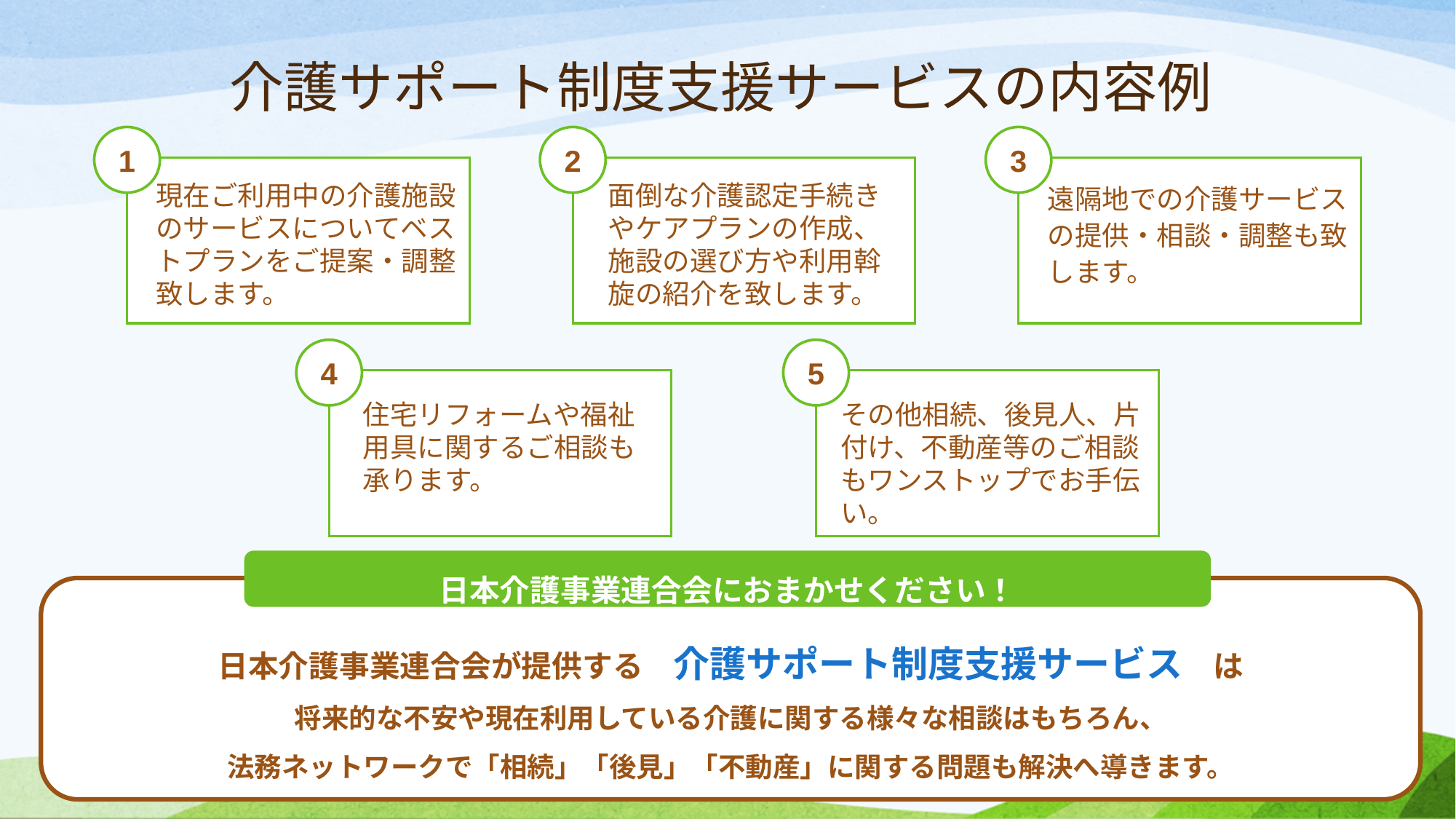

介護サポート制度支援サービスの内容例
2
1
3

現在ご利用中の介護施設のサービスについてベストプランをご提案・調整致します。
面倒な介護認定手続きやケアプランの作成、施設の選び方や利用斡旋の紹介を致します。
遠隔地での介護サービスの提供・相談・調整も致します。
5
4

住宅リフォームや福祉用具に関するご相談も承ります。
その他相続、後見人、片付け、不動産等のご相談もワンストップでお手伝い。
日本介護事業連合会におまかせください！
日本介護事業連合会が提供する　介護サポート制度支援サービス　は
将来的な不安や現在利用している介護に関する様々な相談はもちろん、
法務ネットワークで「相続」「後見」「不動産」に関する問題も解決へ導きます。